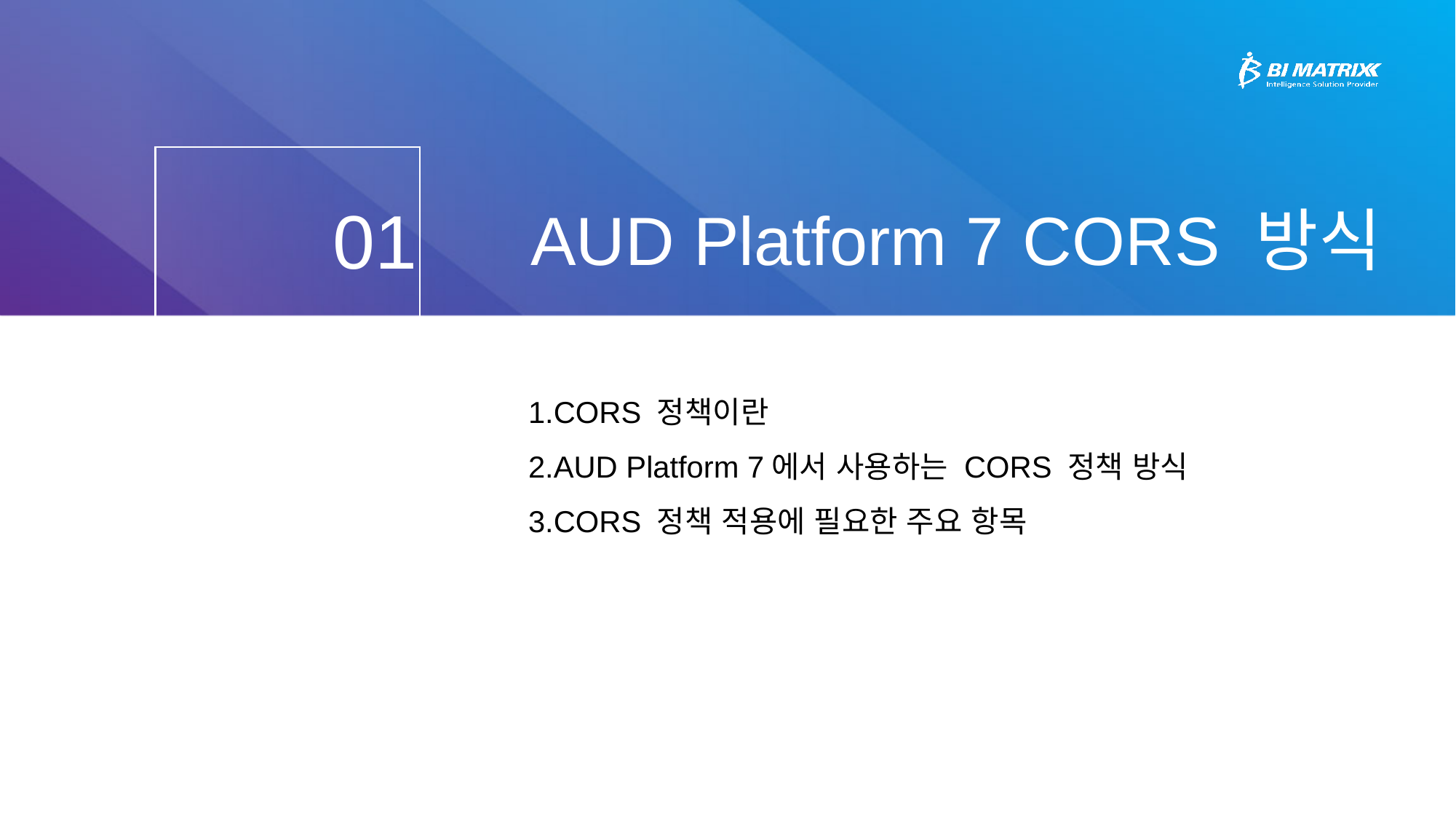

01
AUD Platform 7 CORS 방식
CORS 정책이란
AUD Platform 7에서 사용하는 CORS 정책 방식
CORS 정책 적용에 필요한 주요 항목